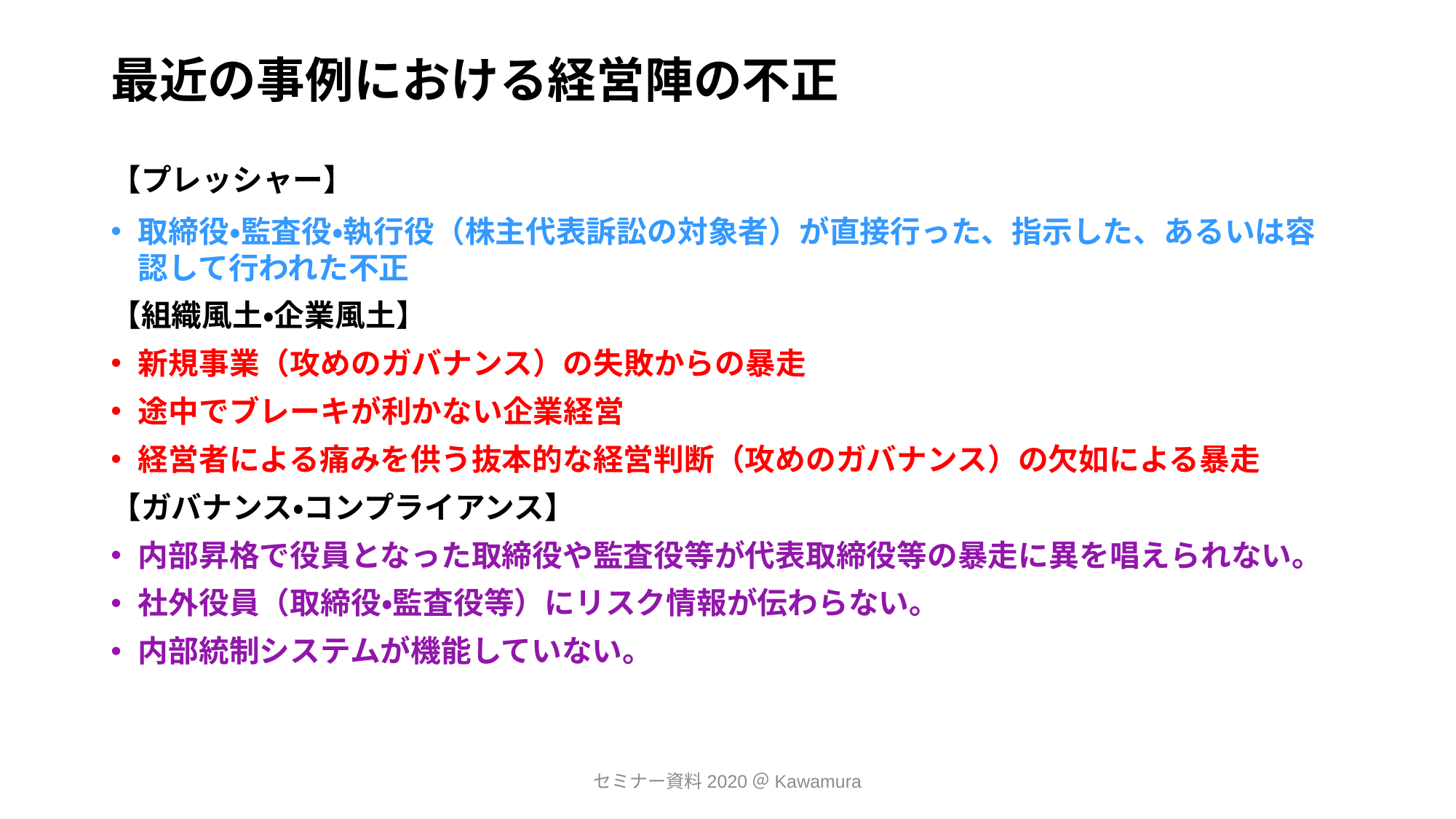

# 最近の事例における経営陣の不正
【プレッシャー】
取締役・監査役・執行役（株主代表訴訟の対象者）が直接行った、指示した、あるいは容認して行われた不正
【組織風土・企業風土】
新規事業（攻めのガバナンス）の失敗からの暴走
途中でブレーキが利かない企業経営
経営者による痛みを供う抜本的な経営判断（攻めのガバナンス）の欠如による暴走
【ガバナンス・コンプライアンス】
内部昇格で役員となった取締役や監査役等が代表取締役等の暴走に異を唱えられない。
社外役員（取締役・監査役等）にリスク情報が伝わらない。
内部統制システムが機能していない。

セミナー資料2020＠Kawamura